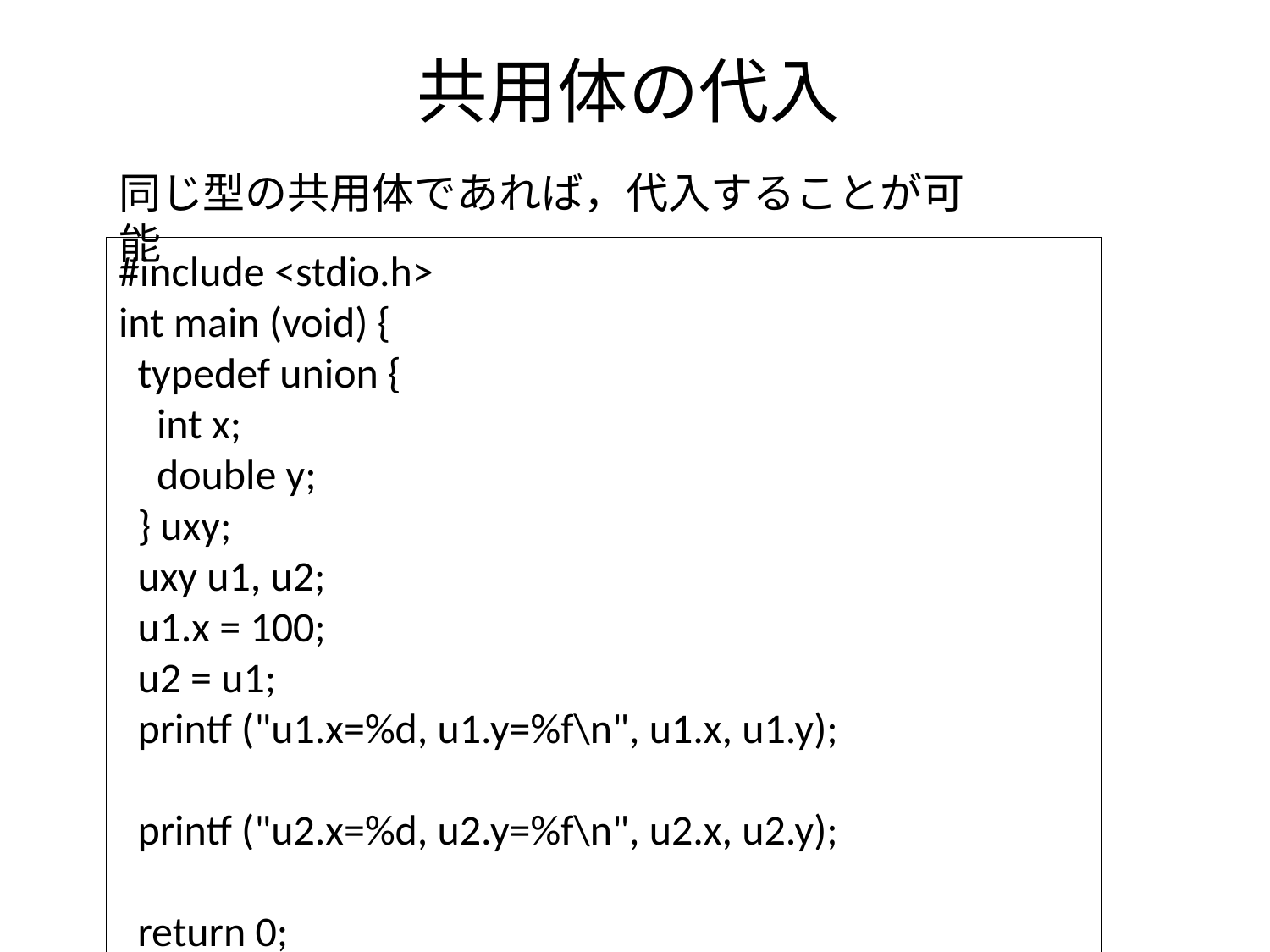

# 共用体の代入
同じ型の共用体であれば，代入することが可能
#include <stdio.h>
int main (void) {
  typedef union {
    int x;
    double y;
  } uxy;
  uxy u1, u2;
  u1.x = 100;
  u2 = u1;
  printf ("u1.x=%d, u1.y=%f\n", u1.x, u1.y);
  printf ("u2.x=%d, u2.y=%f\n", u2.x, u2.y);
  return 0;
}